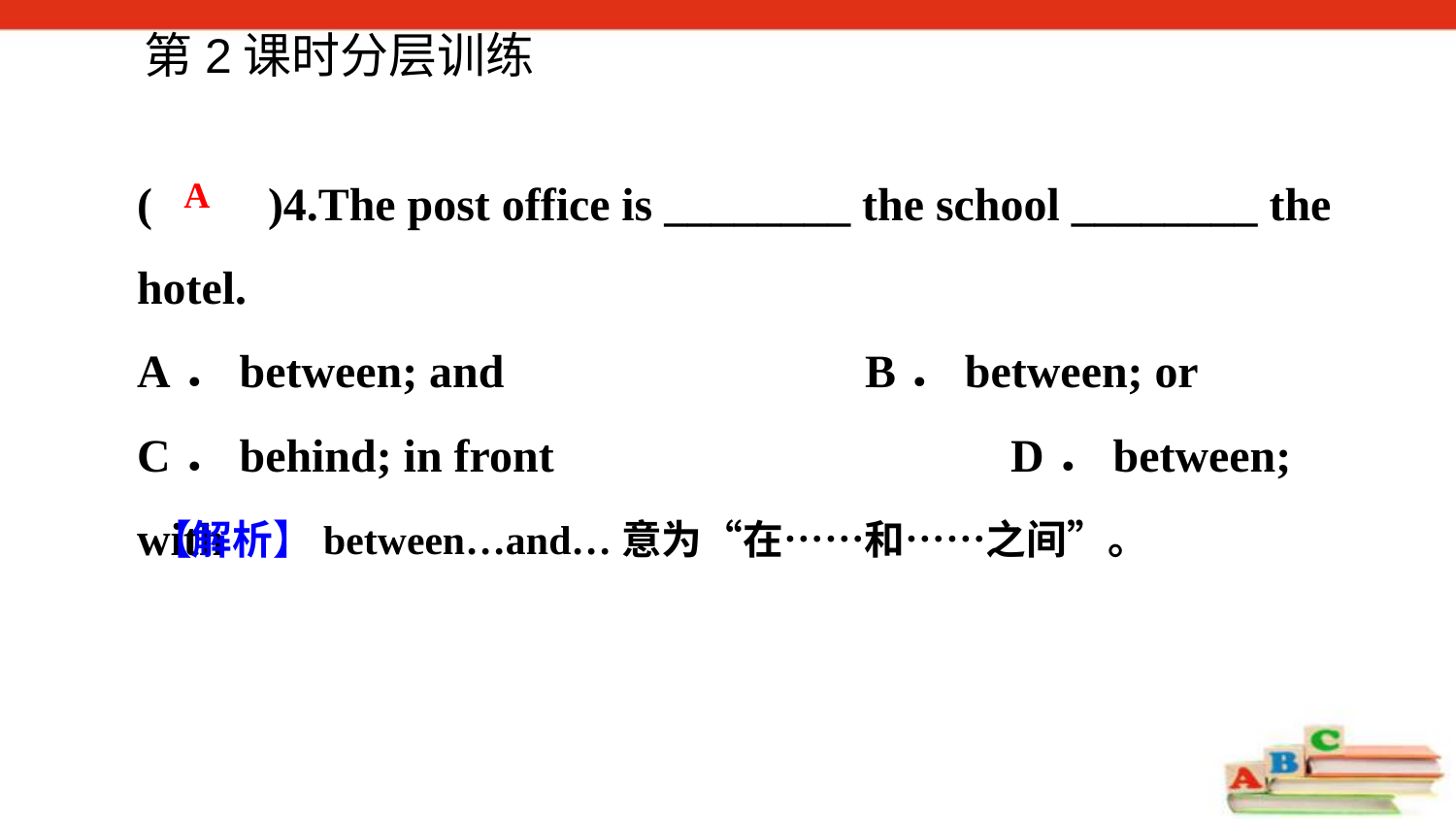

第2课时分层训练
(　　)4.The post office is ________ the school ________ the hotel.
A．between; and  			B．between; or
C．behind; in front  			D．between; with
A
  【解析】between…and…意为“在……和……之间”。